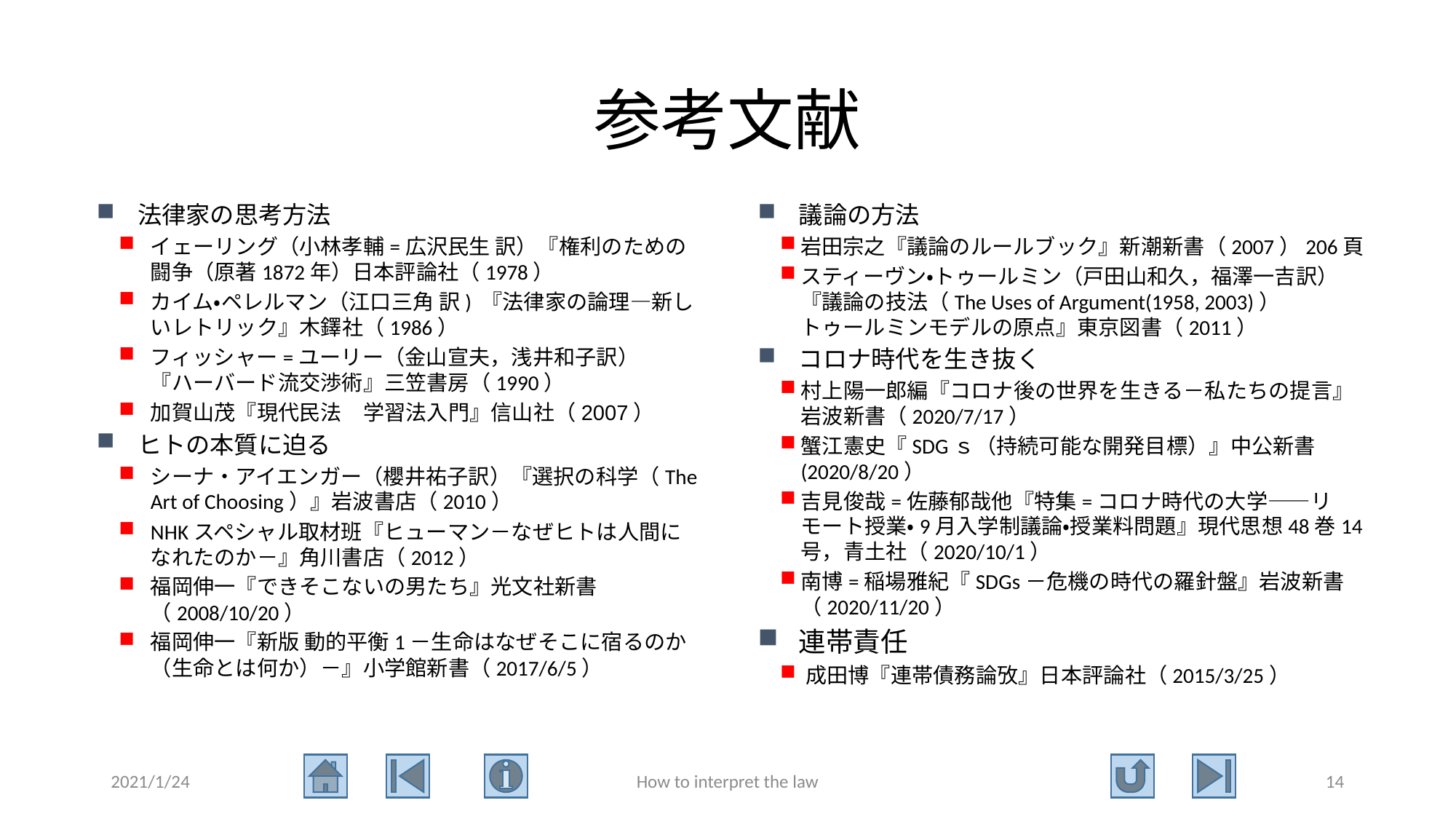

# 参考文献
議論の方法
岩田宗之『議論のルールブック』新潮新書（2007）206頁
スティーヴン・トゥールミン（戸田山和久，福澤一吉訳）『議論の技法（The Uses of Argument(1958, 2003)）　トゥールミンモデルの原点』東京図書（2011）
コロナ時代を生き抜く
村上陽一郎編『コロナ後の世界を生きる－私たちの提言』岩波新書（2020/7/17）
蟹江憲史『SDGｓ（持続可能な開発目標）』中公新書 (2020/8/20）
吉見俊哉=佐藤郁哉他『特集=コロナ時代の大学――リモート授業・9月入学制議論・授業料問題』現代思想48巻14号，青土社（2020/10/1）
南博=稲場雅紀『SDGs－危機の時代の羅針盤』岩波新書（2020/11/20）
連帯責任
成田博『連帯債務論攷』日本評論社（2015/3/25）
法律家の思考方法
イェーリング（小林孝輔=広沢民生 訳）『権利のための闘争（原著1872年）日本評論社（1978）
カイム・ペレルマン（江口三角 訳) 『法律家の論理―新しいレトリック』木鐸社（1986）
フィッシャー=ユーリー（金山宣夫，浅井和子訳）『ハーバード流交渉術』三笠書房（1990）
加賀山茂『現代民法　学習法入門』信山社（2007）
ヒトの本質に迫る
シーナ・アイエンガー（櫻井祐子訳）『選択の科学（The Art of Choosing）』岩波書店（2010）
NHKスペシャル取材班『ヒューマン－なぜヒトは人間になれたのか－』角川書店（2012）
福岡伸一『できそこないの男たち』光文社新書（2008/10/20）
福岡伸一『新版 動的平衡1－生命はなぜそこに宿るのか（生命とは何か）－』小学館新書（2017/6/5）

2021/1/24
How to interpret the law
14
共同不法行為
2021年1月23日
明治学院大学名誉教授
加賀山　茂

ご清聴ありがとうございました。